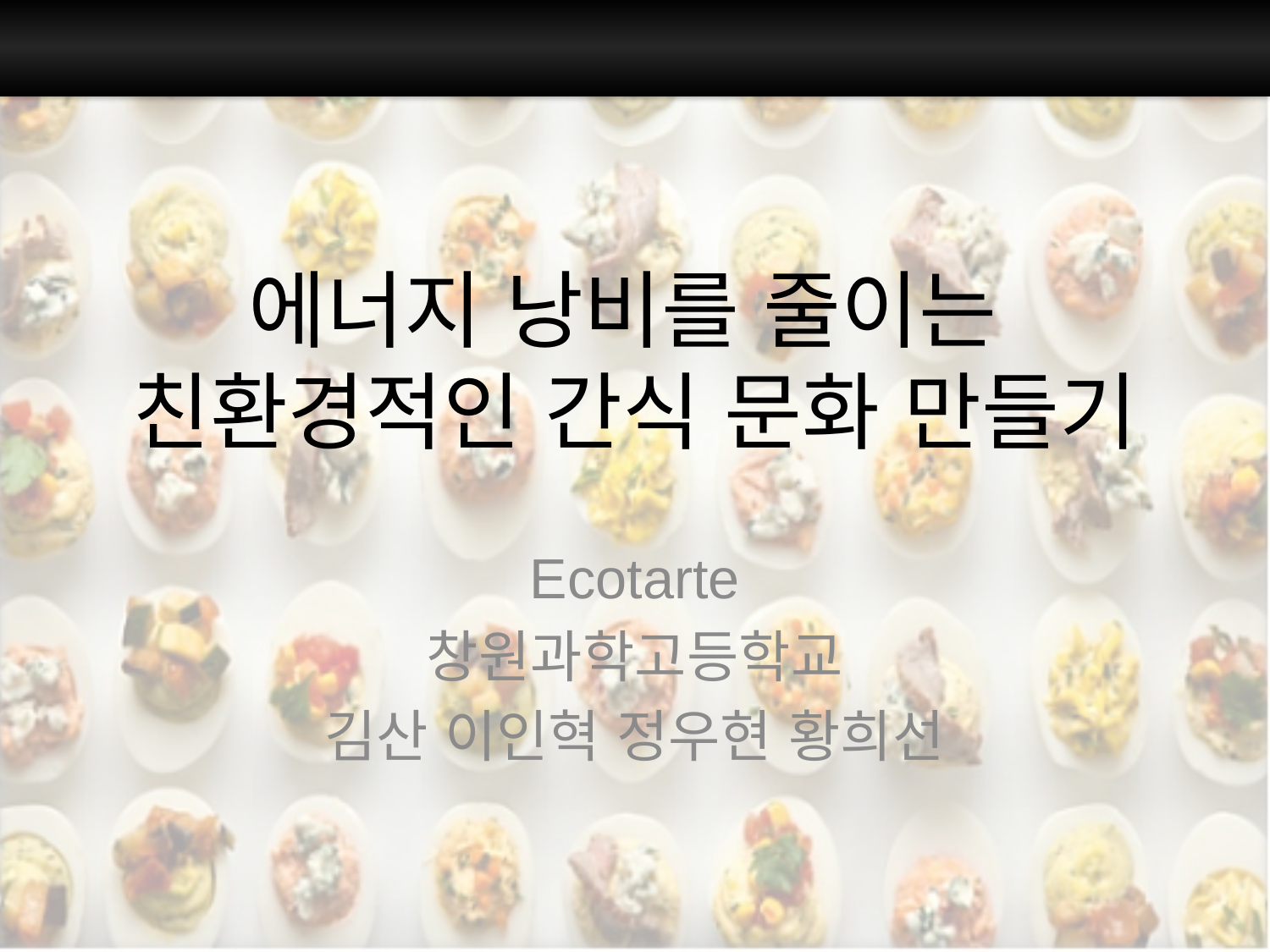

# 에너지 낭비를 줄이는 친환경적인 간식 문화 만들기
Ecotarte
창원과학고등학교
김산 이인혁 정우현 황희선